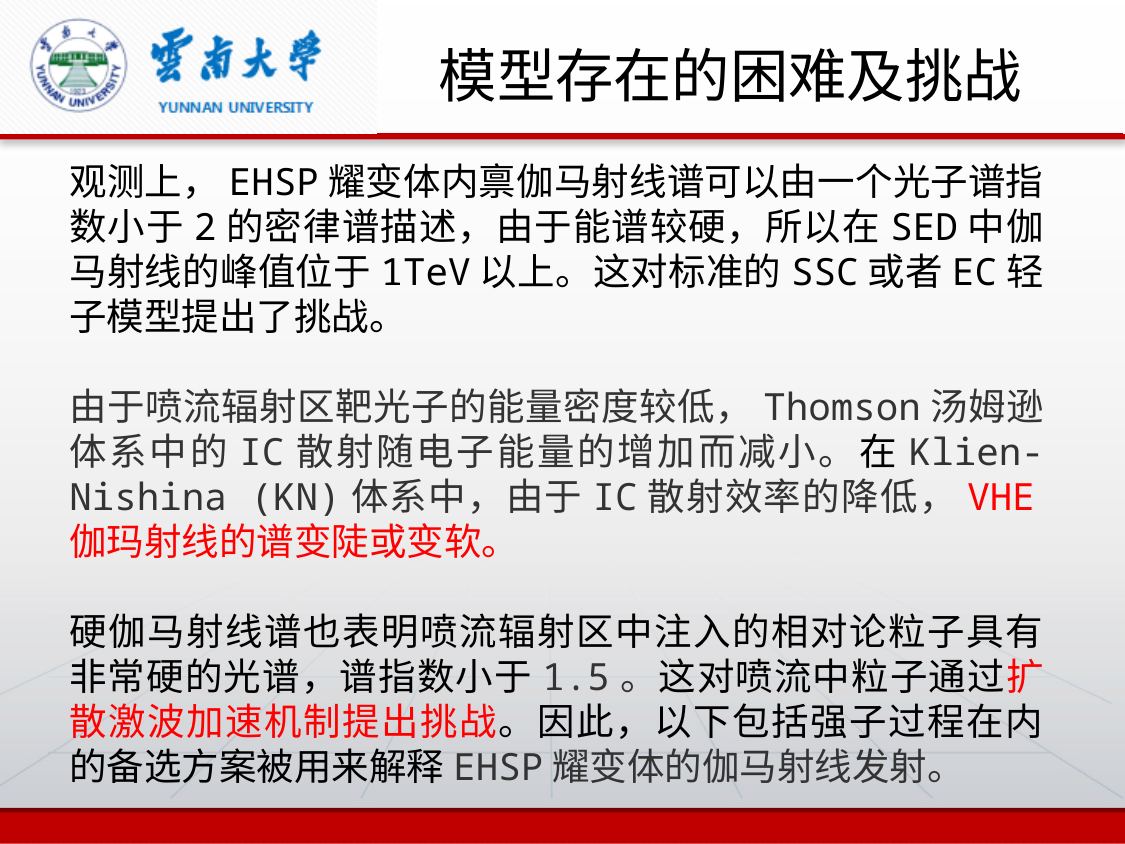

模型存在的困难及挑战
观测上，EHSP耀变体内禀伽马射线谱可以由一个光子谱指数小于2的密律谱描述，由于能谱较硬，所以在SED中伽马射线的峰值位于1TeV以上。这对标准的SSC或者EC轻子模型提出了挑战。

由于喷流辐射区靶光子的能量密度较低，Thomson汤姆逊体系中的IC散射随电子能量的增加而减小。在Klien-Nishina (KN)体系中，由于IC散射效率的降低，VHE伽玛射线的谱变陡或变软。

硬伽马射线谱也表明喷流辐射区中注入的相对论粒子具有非常硬的光谱，谱指数小于1.5。这对喷流中粒子通过扩散激波加速机制提出挑战。因此，以下包括强子过程在内的备选方案被用来解释EHSP耀变体的伽马射线发射。